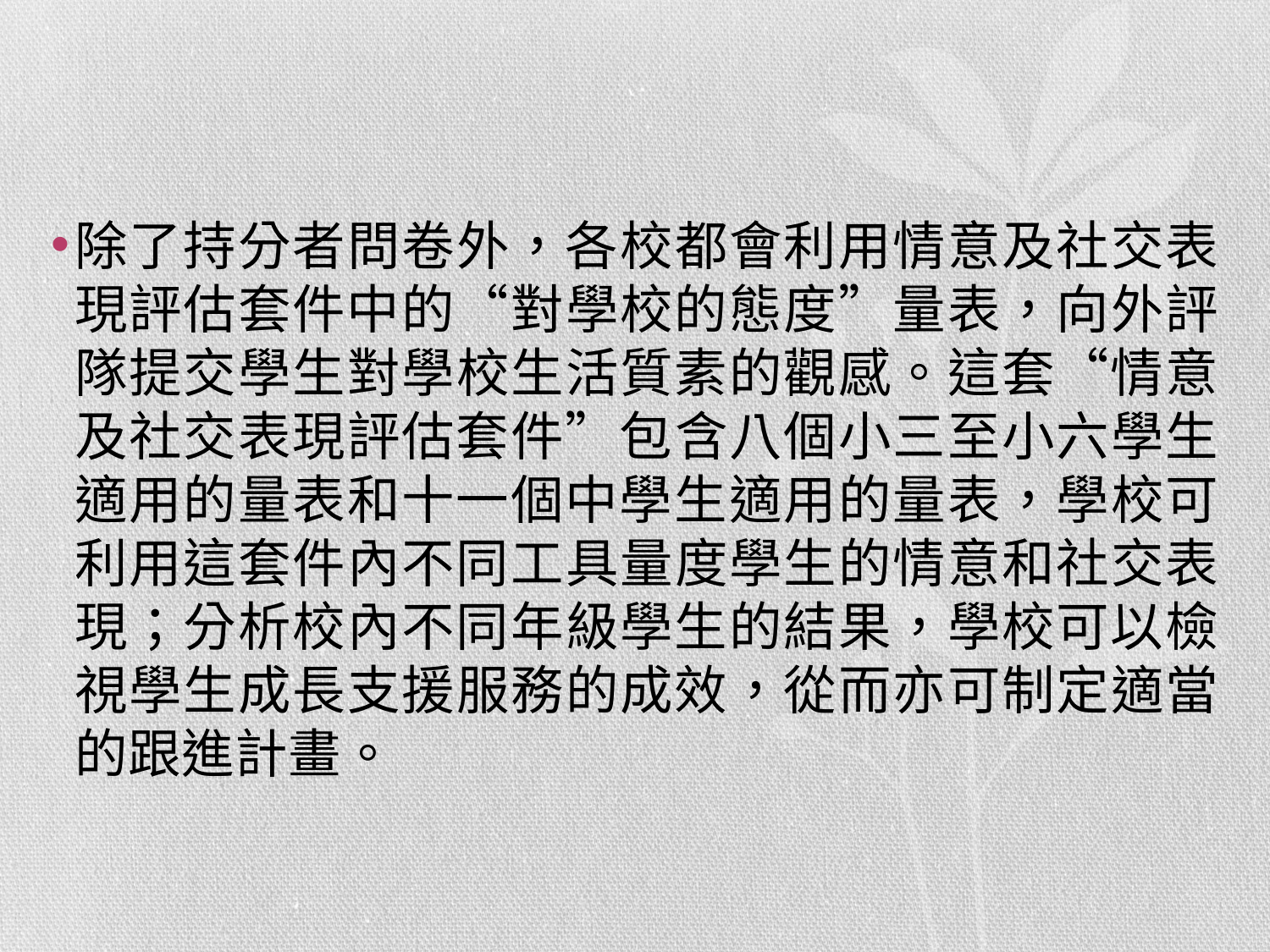

#
除了持分者問卷外，各校都會利用情意及社交表現評估套件中的“對學校的態度”量表，向外評隊提交學生對學校生活質素的觀感。這套“情意及社交表現評估套件”包含八個小三至小六學生適用的量表和十一個中學生適用的量表，學校可利用這套件內不同工具量度學生的情意和社交表現；分析校內不同年級學生的結果，學校可以檢視學生成長支援服務的成效，從而亦可制定適當的跟進計畫。